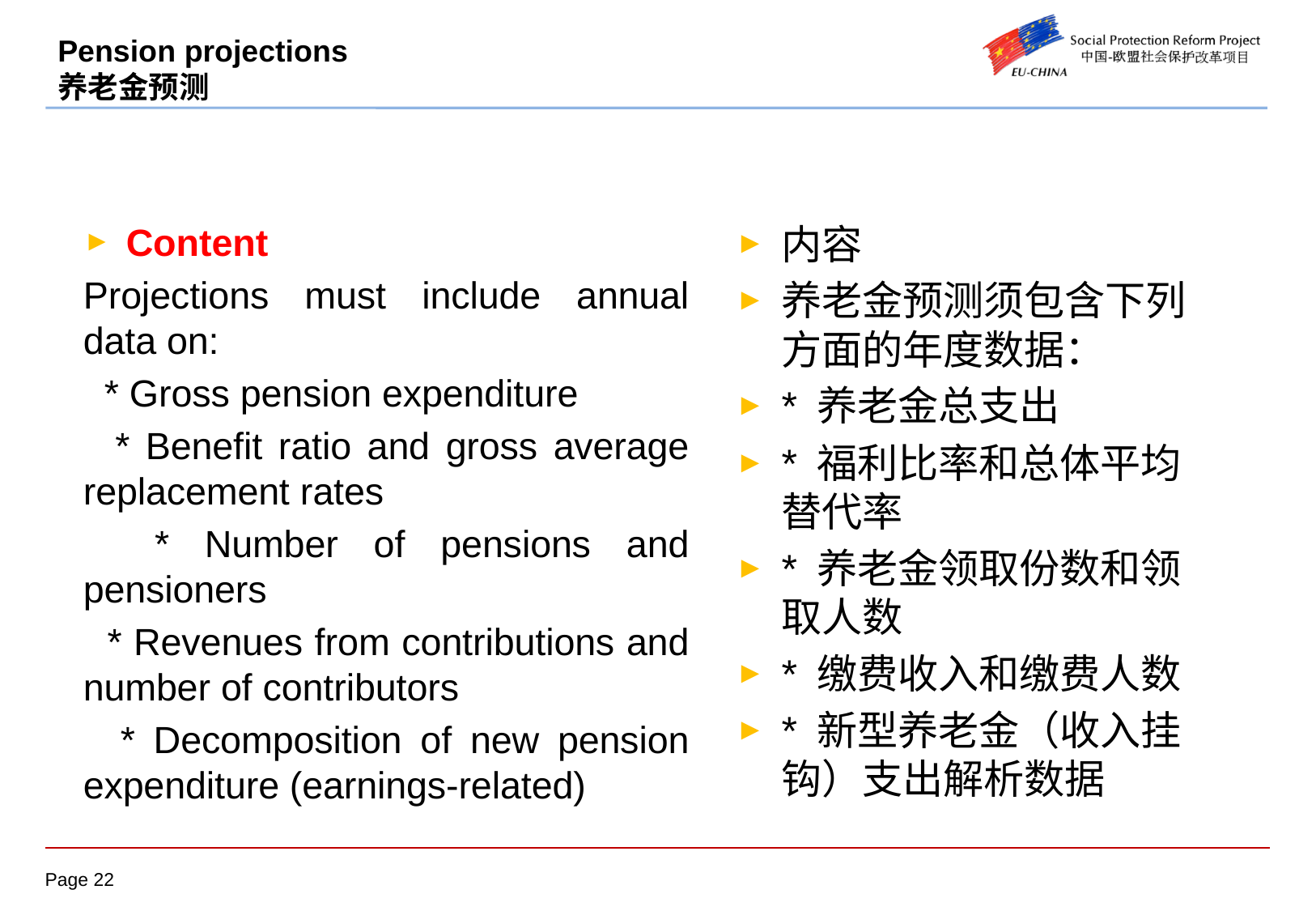

# Pension projections 养老金预测
Content
Projections must include annual data on:
  * Gross pension expenditure
  * Benefit ratio and gross average replacement rates
  * Number of pensions and pensioners
  * Revenues from contributions and number of contributors
  * Decomposition of new pension expenditure (earnings-related)
内容
养老金预测须包含下列方面的年度数据：
* 养老金总支出
* 福利比率和总体平均替代率
* 养老金领取份数和领取人数
* 缴费收入和缴费人数
* 新型养老金（收入挂钩）支出解析数据